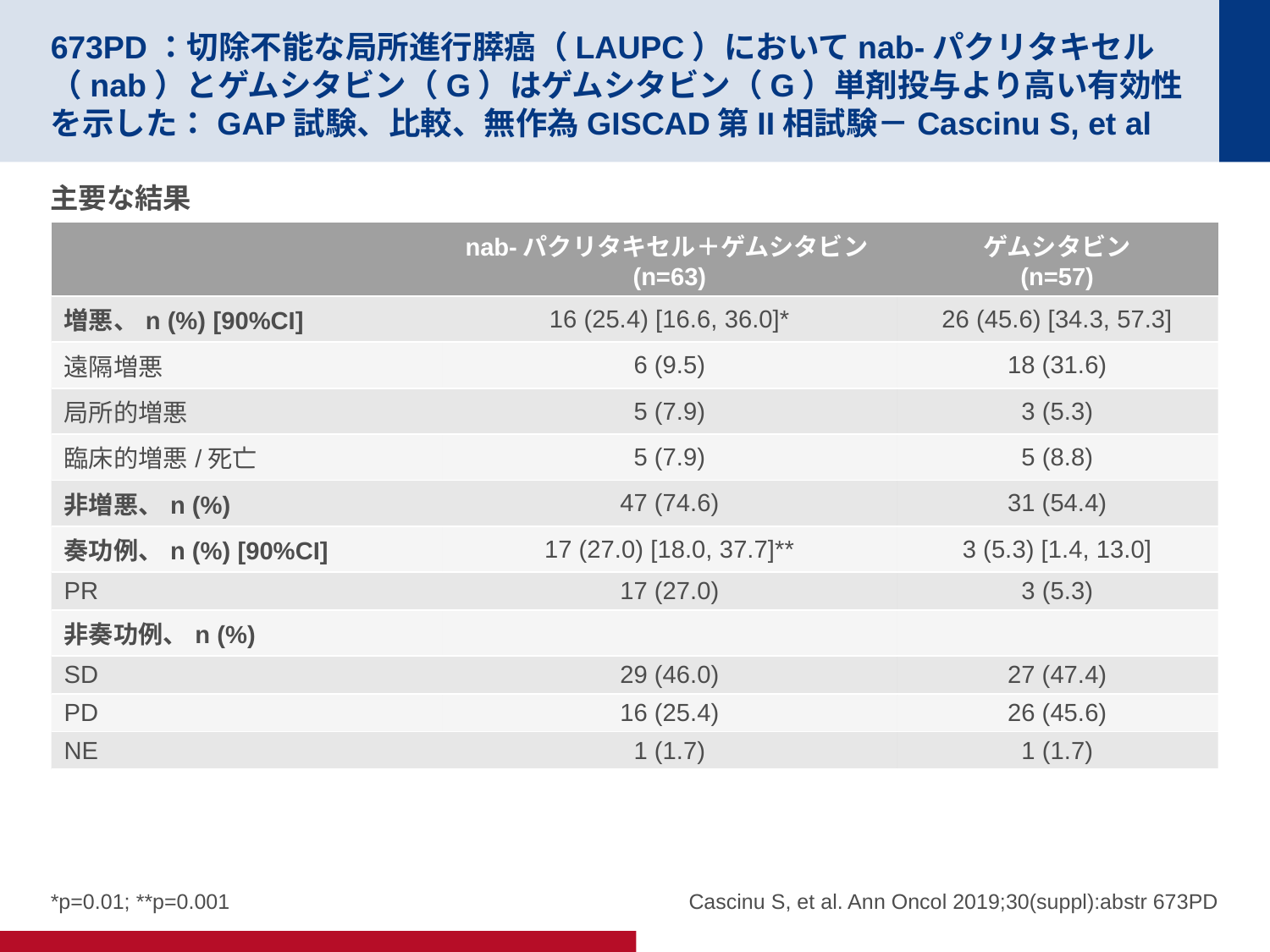

# 673PD：切除不能な局所進行膵癌（LAUPC）においてnab-パクリタキセル（nab）とゲムシタビン（G）はゲムシタビン（G）単剤投与より高い有効性を示した：GAP試験、比較、無作為GISCAD第II相試験－Cascinu S, et al
主要な結果
tbc
|  | nab-パクリタキセル＋ゲムシタビン (n=63) | ゲムシタビン (n=57) |
| --- | --- | --- |
| 増悪、n (%) [90%CI] | 16 (25.4) [16.6, 36.0]\* | 26 (45.6) [34.3, 57.3] |
| 遠隔増悪 | 6 (9.5) | 18 (31.6) |
| 局所的増悪 | 5 (7.9) | 3 (5.3) |
| 臨床的増悪/死亡 | 5 (7.9) | 5 (8.8) |
| 非増悪、n (%) | 47 (74.6) | 31 (54.4) |
| 奏功例、n (%) [90%CI] | 17 (27.0) [18.0, 37.7]\*\* | 3 (5.3) [1.4, 13.0] |
| PR | 17 (27.0) | 3 (5.3) |
| 非奏功例、n (%) |  |  |
| SD | 29 (46.0) | 27 (47.4) |
| PD | 16 (25.4) | 26 (45.6) |
| NE | 1 (1.7) | 1 (1.7) |
*p=0.01; **p=0.001
Cascinu S, et al. Ann Oncol 2019;30(suppl):abstr 673PD